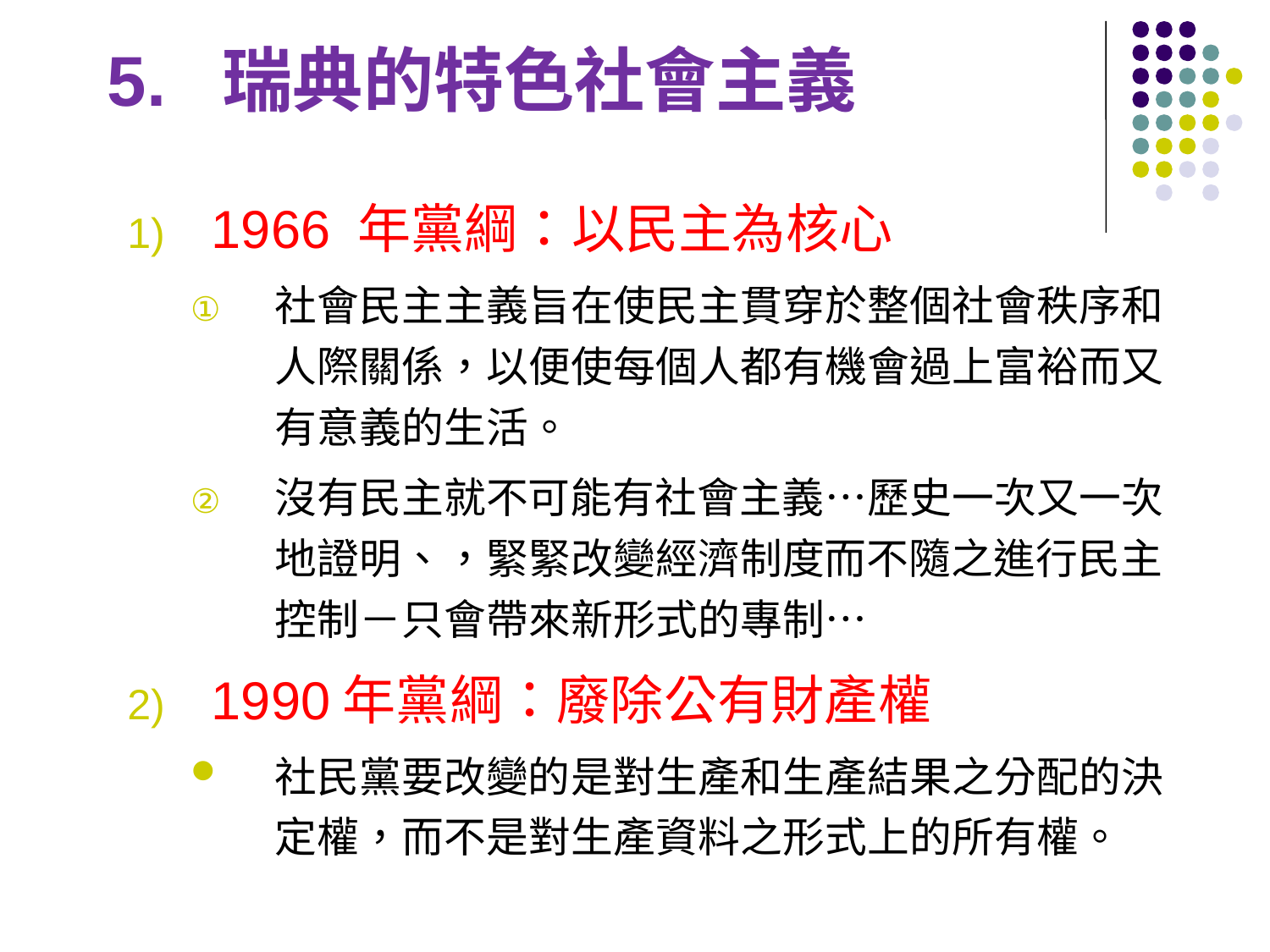

5.  瑞典的特色社會主義
1966 年黨綱：以民主為核心
社會民主主義旨在使民主貫穿於整個社會秩序和人際關係，以便使每個人都有機會過上富裕而又有意義的生活。
沒有民主就不可能有社會主義…歷史一次又一次地證明、，緊緊改變經濟制度而不隨之進行民主控制－只會帶來新形式的專制…
1990年黨綱：廢除公有財產權
社民黨要改變的是對生產和生產結果之分配的決定權，而不是對生產資料之形式上的所有權。